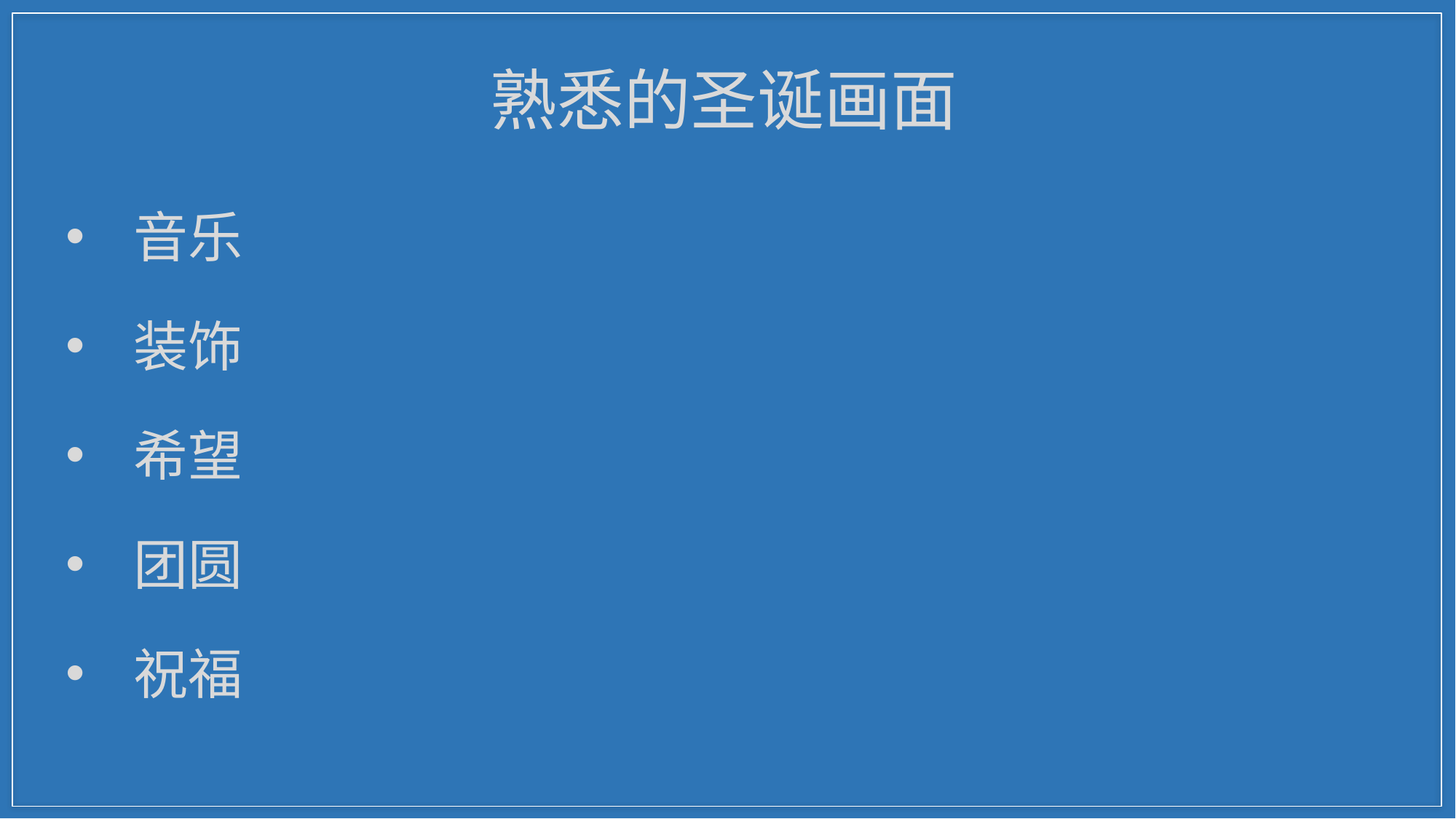

# 熟悉的圣诞画面
音乐
装饰
希望
团圆
祝福